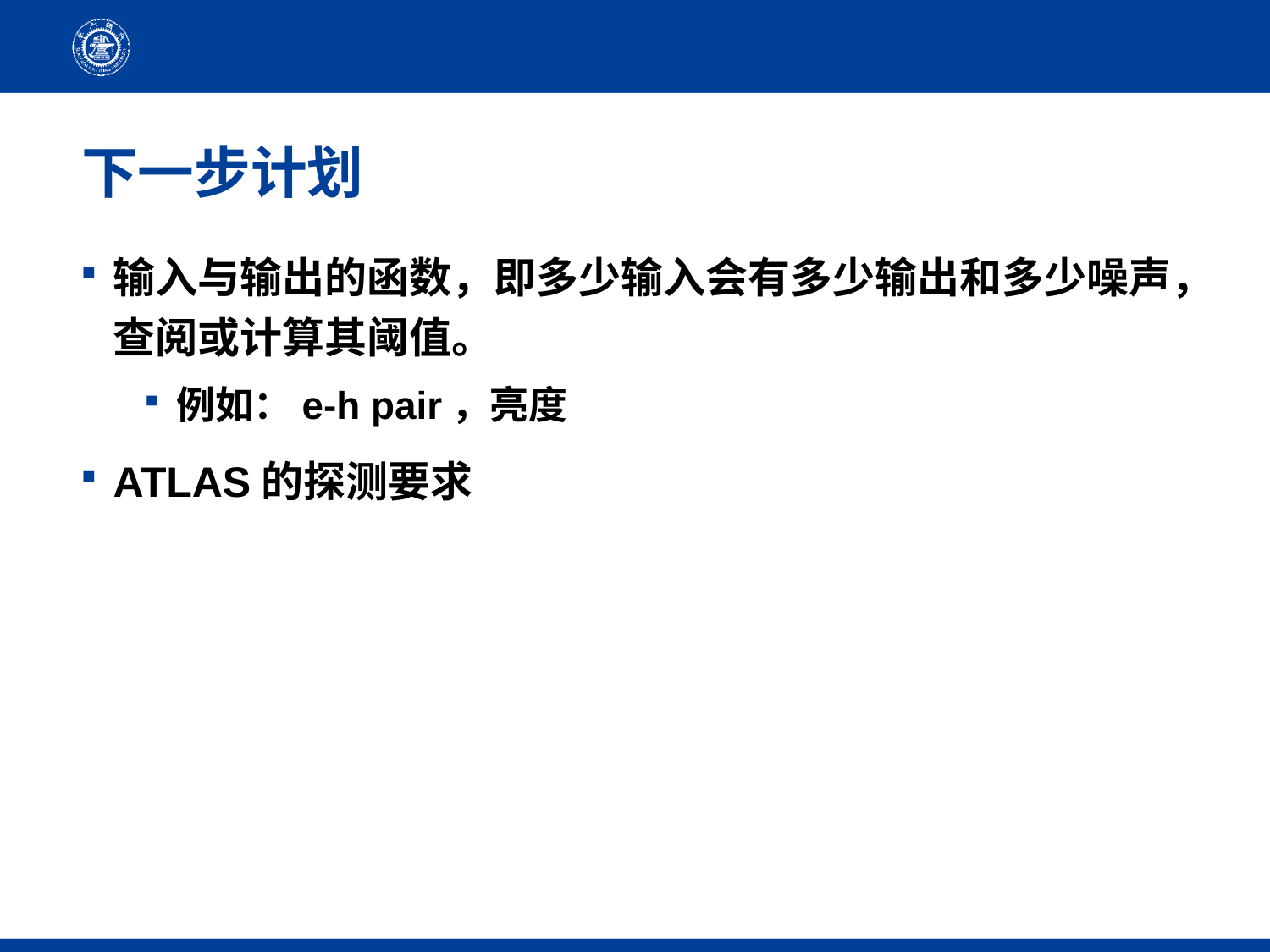

# 下一步计划
输入与输出的函数，即多少输入会有多少输出和多少噪声，查阅或计算其阈值。
例如：e-h pair，亮度
ATLAS的探测要求